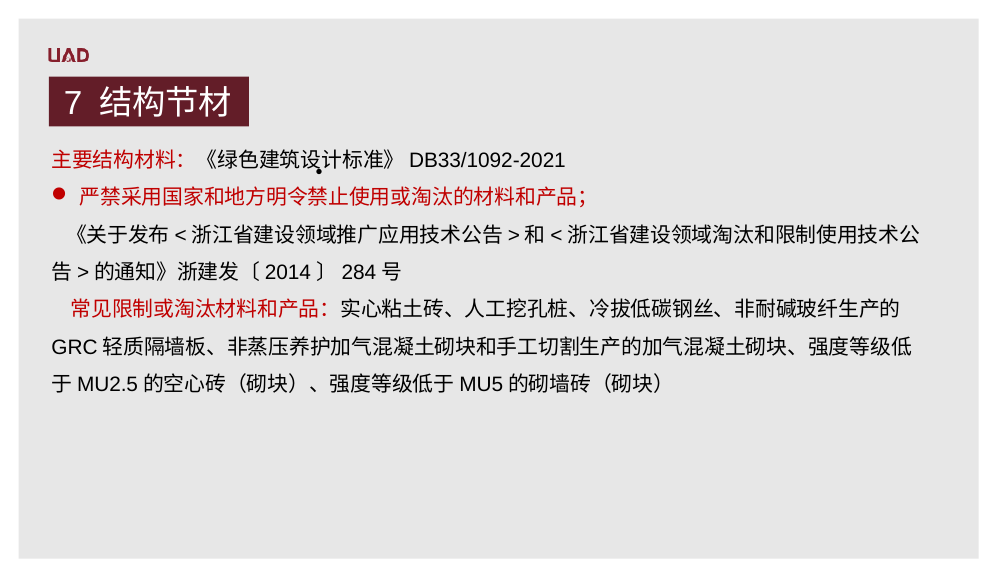

7 结构节材
·
主要结构材料：《绿色建筑设计标准》DB33/1092-2021
严禁采用国家和地方明令禁止使用或淘汰的材料和产品；
  《关于发布<浙江省建设领域推广应用技术公告>和<浙江省建设领域淘汰和限制使用技术公告>的通知》浙建发〔2014〕284号
   常见限制或淘汰材料和产品：实心粘土砖、人工挖孔桩、冷拔低碳钢丝、非耐碱玻纤生产的GRC轻质隔墙板、非蒸压养护加气混凝土砌块和手工切割生产的加气混凝土砌块、强度等级低于MU2.5的空心砖（砌块）、强度等级低于MU5的砌墙砖（砌块）